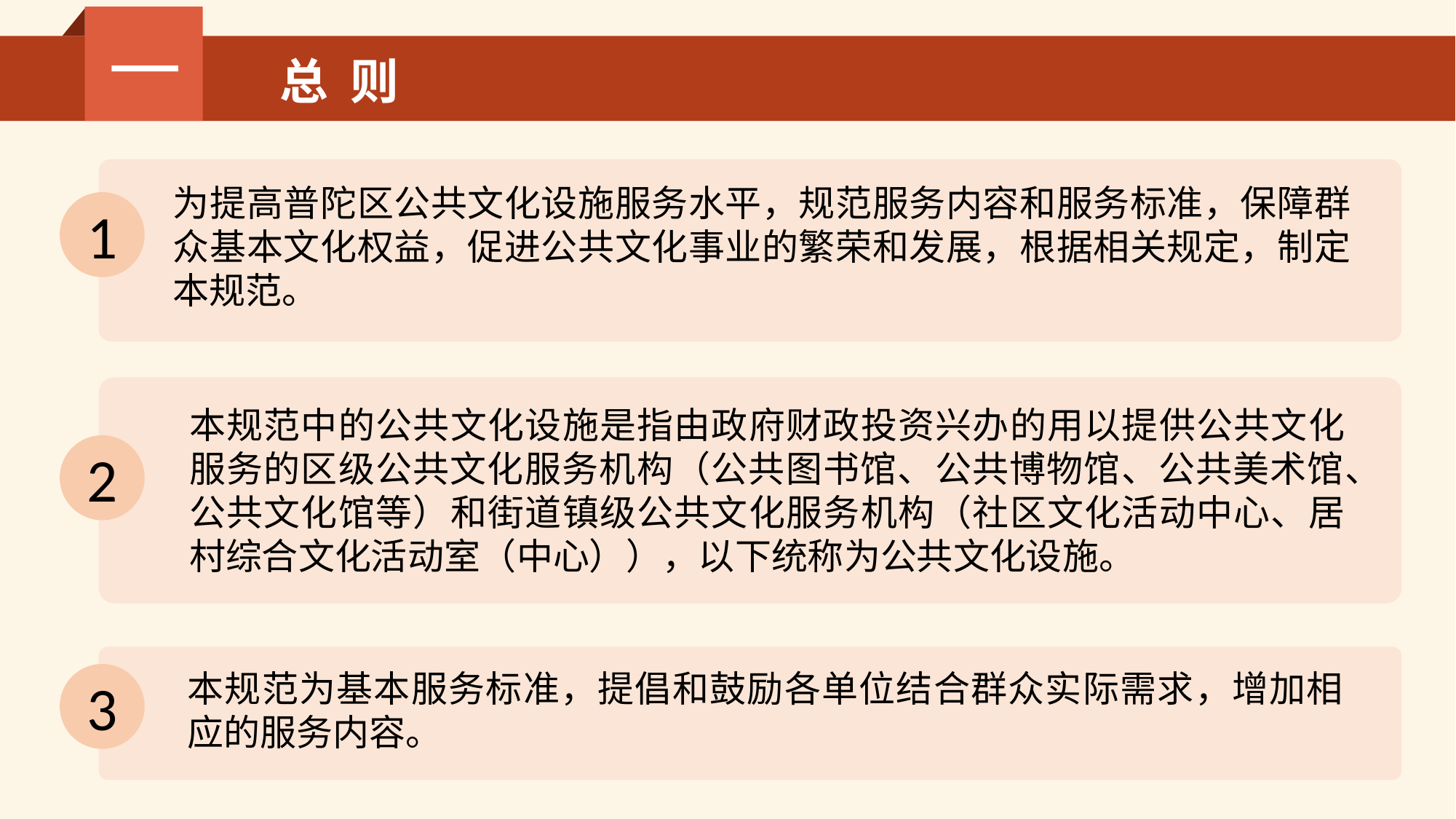

一

总  则

为提高普陀区公共文化设施服务水平，规范服务内容和服务标准，保障群众基本文化权益，促进公共文化事业的繁荣和发展，根据相关规定，制定本规范。
1

本规范中的公共文化设施是指由政府财政投资兴办的用以提供公共文化服务的区级公共文化服务机构（公共图书馆、公共博物馆、公共美术馆、公共文化馆等）和街道镇级公共文化服务机构（社区文化活动中心、居村综合文化活动室（中心）），以下统称为公共文化设施。
2

本规范为基本服务标准，提倡和鼓励各单位结合群众实际需求，增加相应的服务内容。
3